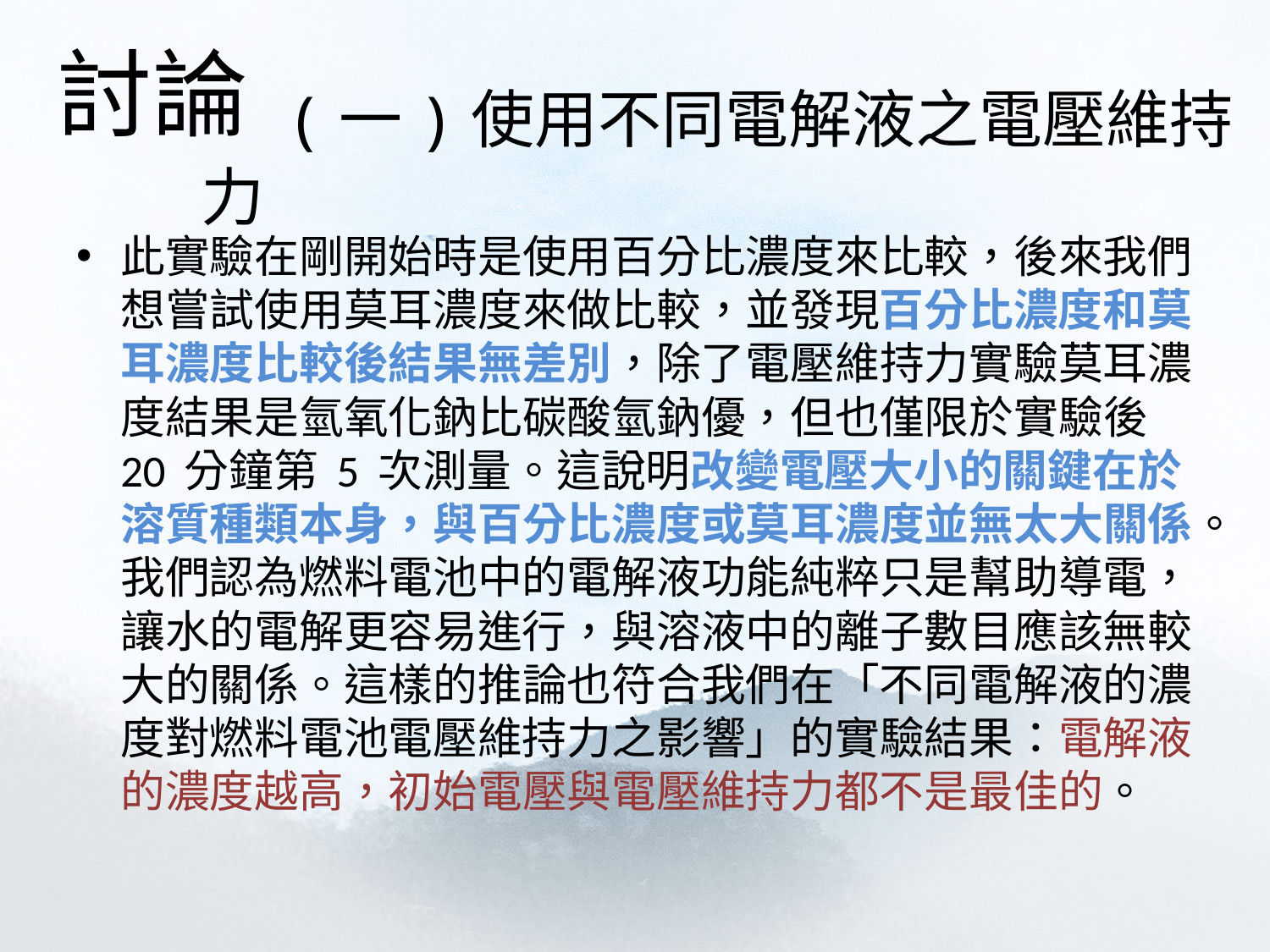

討論
# (一)使用不同電解液之電壓維持力
此實驗在剛開始時是使用百分比濃度來比較，後來我們想嘗試使用莫耳濃度來做比較，並發現百分比濃度和莫耳濃度比較後結果無差別，除了電壓維持力實驗莫耳濃度結果是氫氧化鈉比碳酸氫鈉優，但也僅限於實驗後 20 分鐘第 5 次測量。這說明改變電壓大小的關鍵在於溶質種類本身，與百分比濃度或莫耳濃度並無太大關係。我們認為燃料電池中的電解液功能純粹只是幫助導電，讓水的電解更容易進行，與溶液中的離子數目應該無較大的關係。這樣的推論也符合我們在「不同電解液的濃度對燃料電池電壓維持力之影響」的實驗結果：電解液的濃度越高，初始電壓與電壓維持力都不是最佳的。